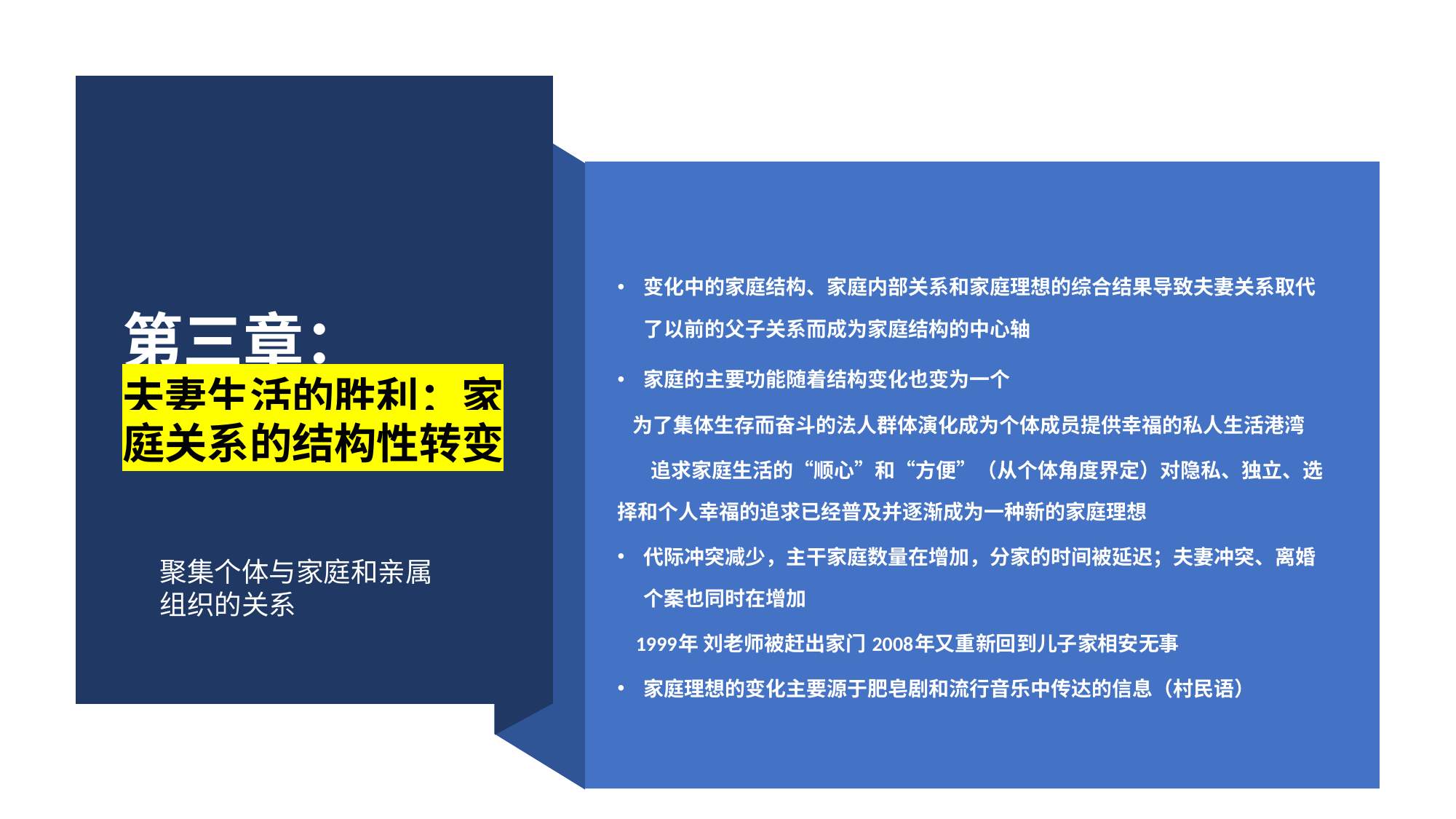

# 第三章： 夫妻生活的胜利：家庭关系的结构性转变

变化中的家庭结构、家庭内部关系和家庭理想的综合结果导致夫妻关系取代了以前的父子关系而成为家庭结构的中心轴

家庭的主要功能随着结构变化也变为一个
   为了集体生存而奋斗的法人群体演化成为个体成员提供幸福的私人生活港湾
       追求家庭生活的“顺心”和“方便”（从个体角度界定）对隐私、独立、选择和个人幸福的追求已经普及并逐渐成为一种新的家庭理想
代际冲突减少，主干家庭数量在增加，分家的时间被延迟；夫妻冲突、离婚个案也同时在增加
    1999年 刘老师被赶出家门 2008年又重新回到儿子家相安无事
家庭理想的变化主要源于肥皂剧和流行音乐中传达的信息（村民语）

聚集个体与家庭和亲属
组织的关系